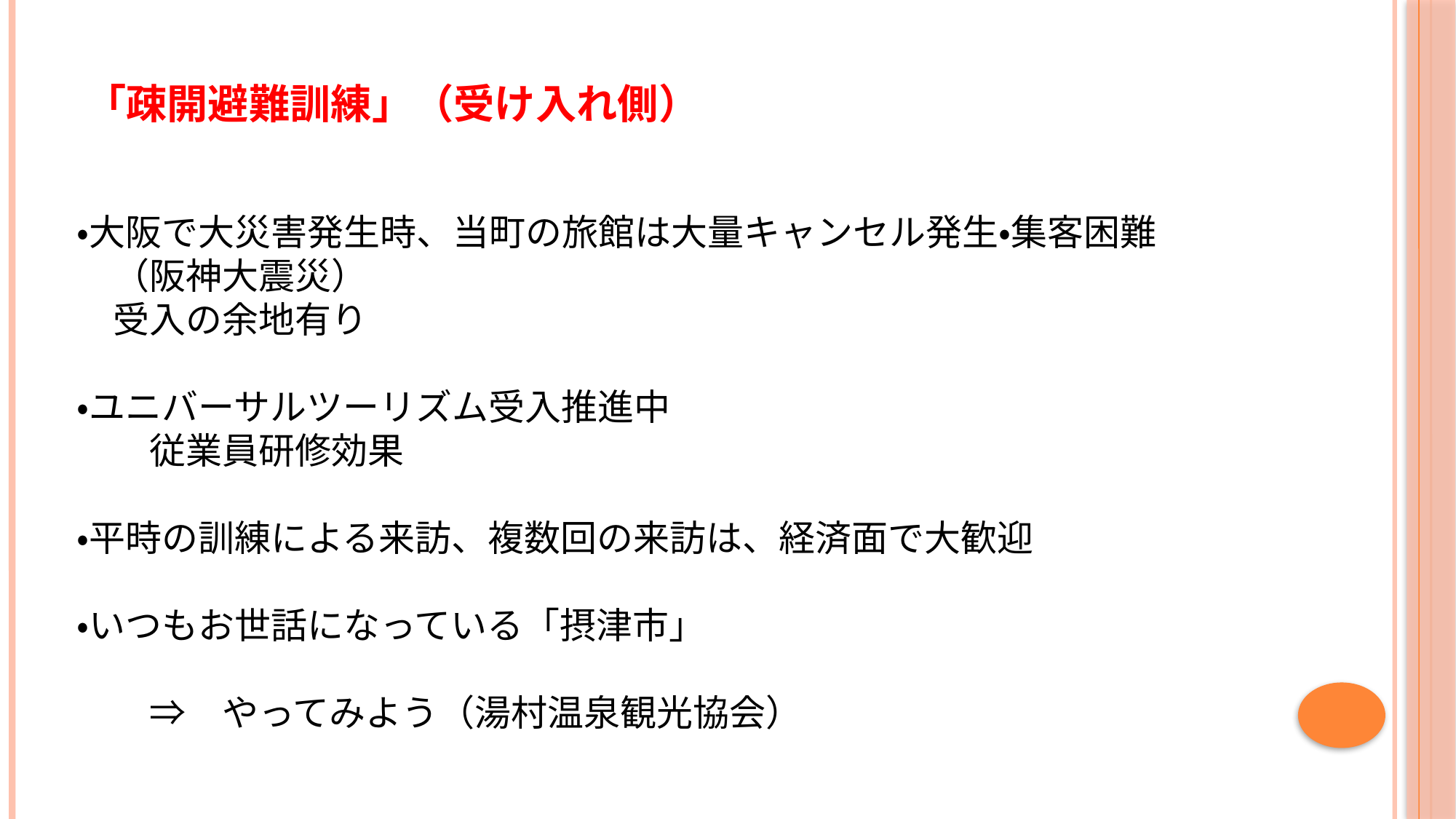

# 「疎開避難訓練」（受け入れ側）

・大阪で大災害発生時、当町の旅館は大量キャンセル発生・集客困難
　（阪神大震災）
　受入の余地有り

・ユニバーサルツーリズム受入推進中
　　従業員研修効果

・平時の訓練による来訪、複数回の来訪は、経済面で大歓迎

・いつもお世話になっている「摂津市」

　　⇒　やってみよう（湯村温泉観光協会）